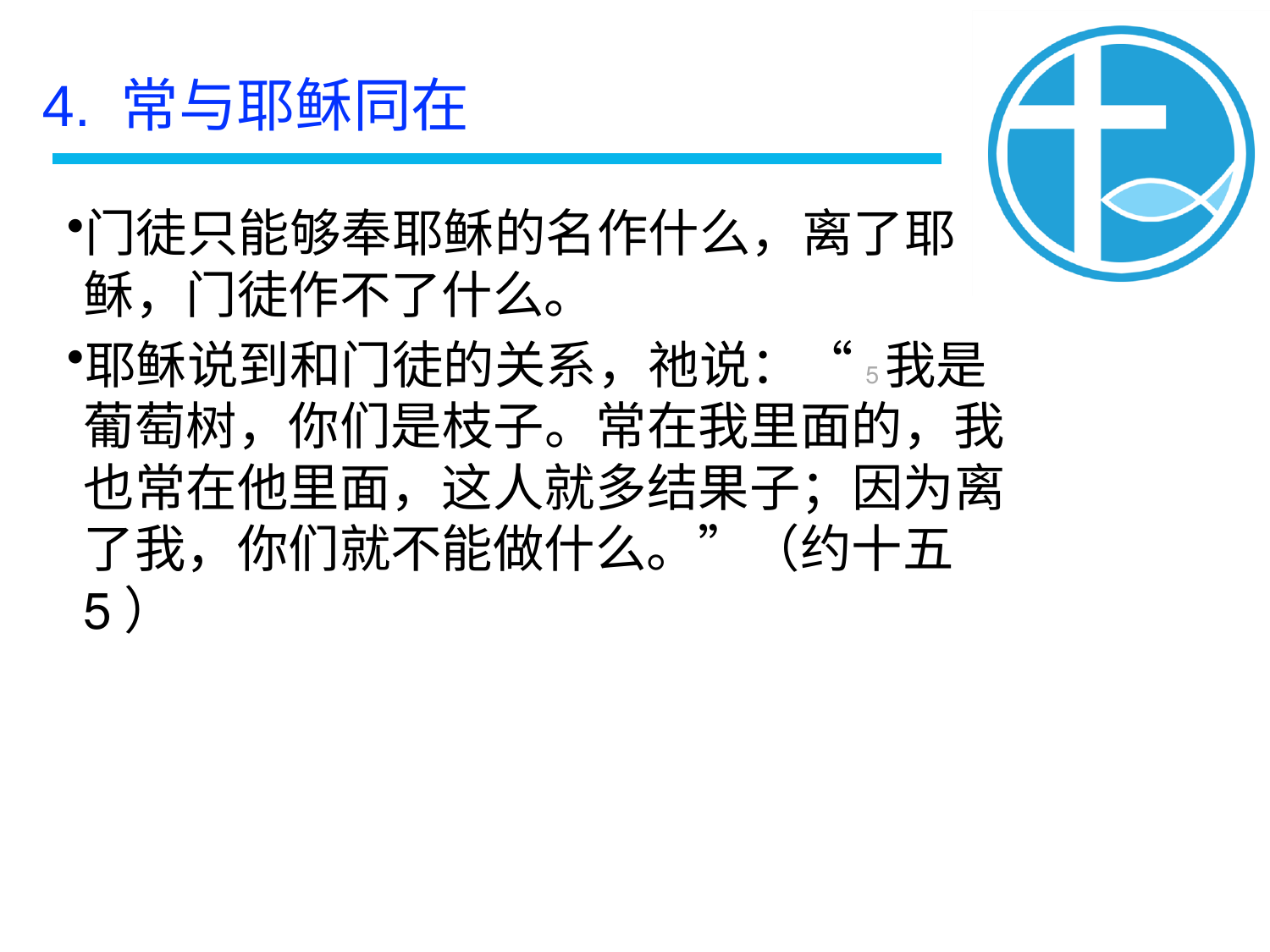

4. 常与耶稣同在
门徒只能够奉耶稣的名作什么，离了耶稣，门徒作不了什么。
耶稣说到和门徒的关系，祂说：“5我是葡萄树，你们是枝子。常在我里面的，我也常在他里面，这人就多结果子；因为离了我，你们就不能做什么。”（约十五5）